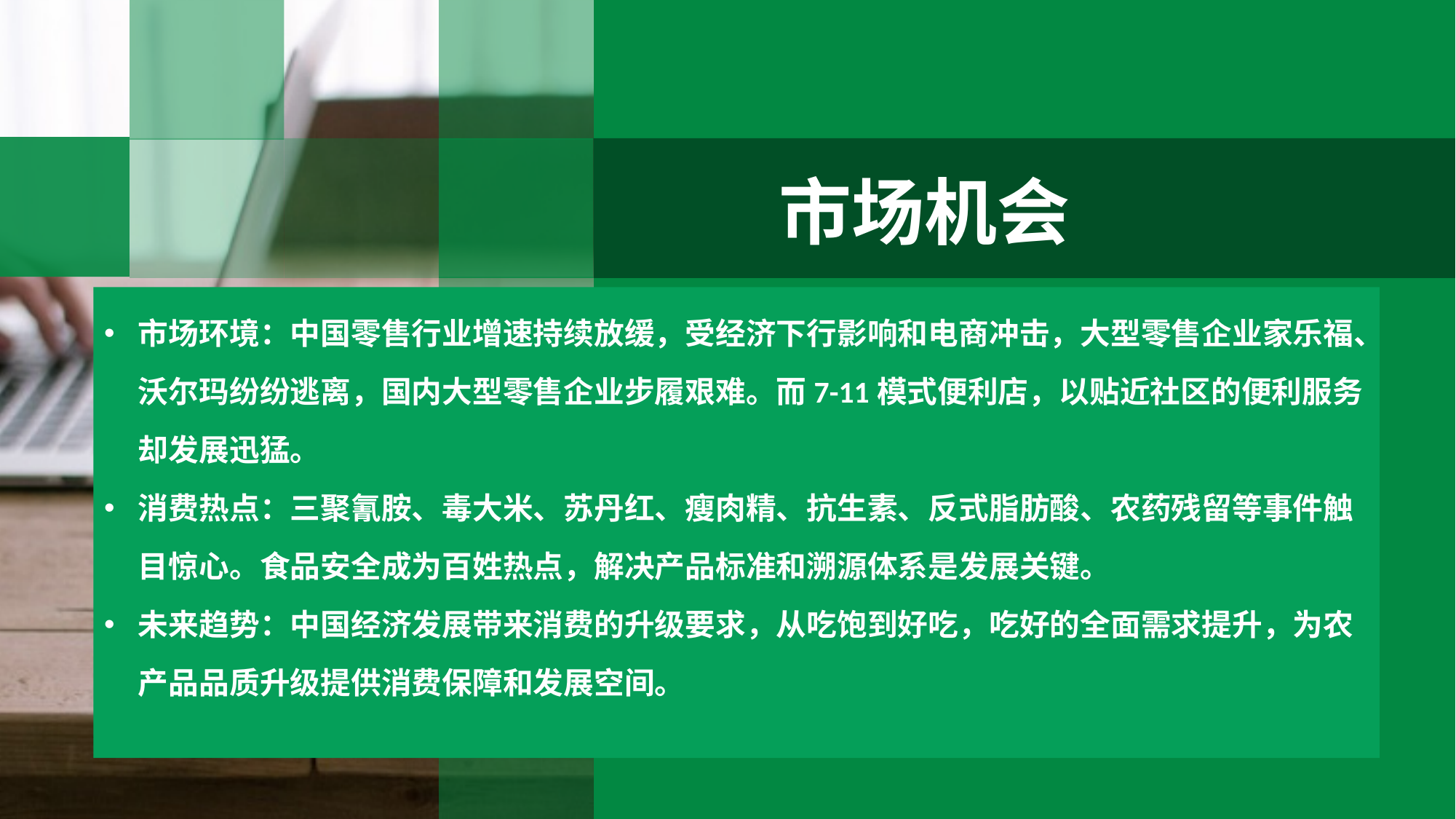

市场机会
市场环境：中国零售行业增速持续放缓，受经济下行影响和电商冲击，大型零售企业家乐福、沃尔玛纷纷逃离，国内大型零售企业步履艰难。而7-11模式便利店，以贴近社区的便利服务却发展迅猛。
消费热点：三聚氰胺、毒大米、苏丹红、瘦肉精、抗生素、反式脂肪酸、农药残留等事件触目惊心。食品安全成为百姓热点，解决产品标准和溯源体系是发展关键。
未来趋势：中国经济发展带来消费的升级要求，从吃饱到好吃，吃好的全面需求提升，为农产品品质升级提供消费保障和发展空间。